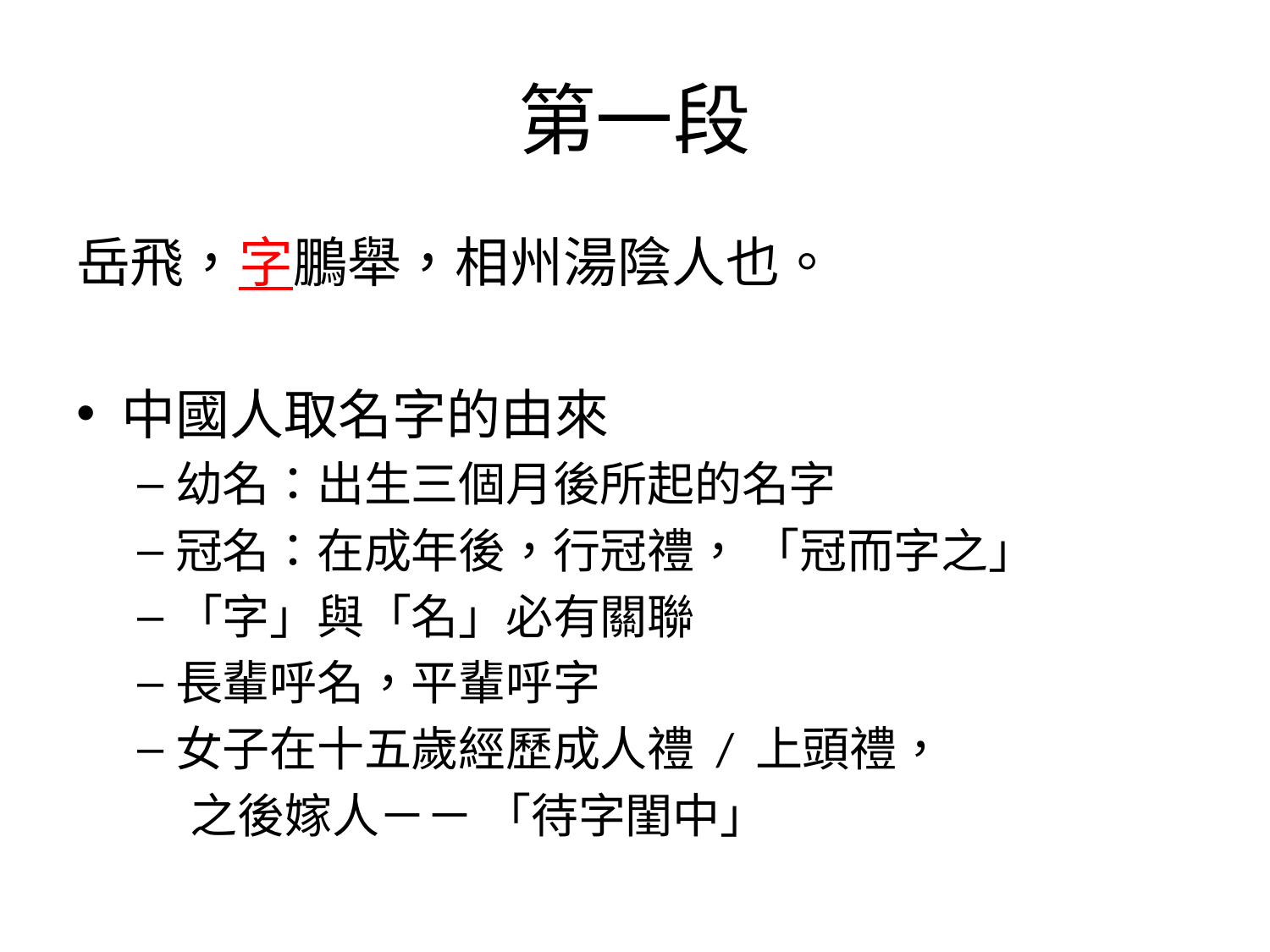

# 第一段
岳飛，字鵬舉，相州湯陰人也。

中國人取名字的由來
幼名：出生三個月後所起的名字
冠名：在成年後，行冠禮， 「冠而字之」
「字」與「名」必有關聯
長輩呼名，平輩呼字
女子在十五歲經歷成人禮 / 上頭禮，
    之後嫁人－－ 「待字閨中」